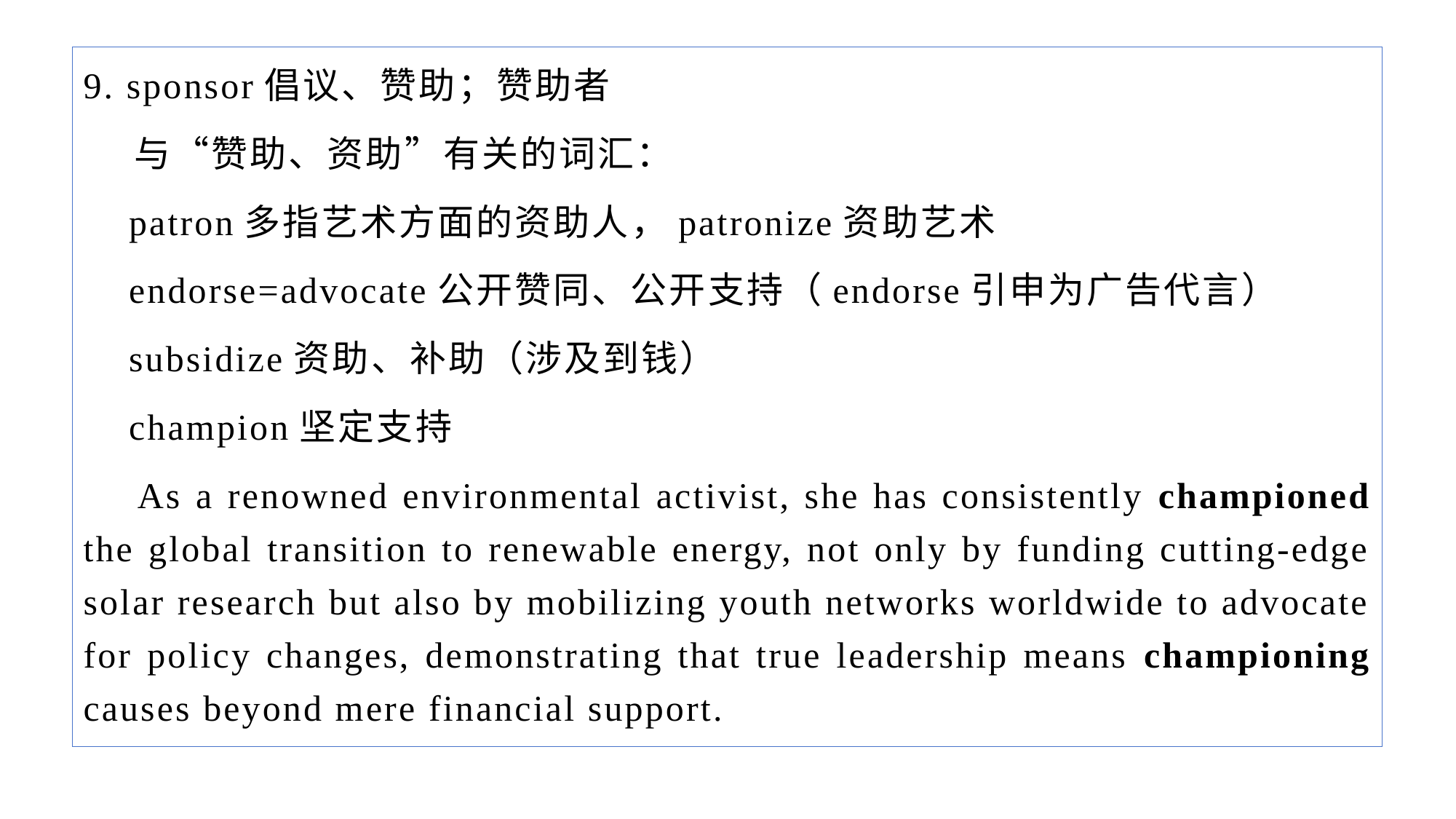

9. sponsor倡议、赞助；赞助者
    与“赞助、资助”有关的词汇：
    patron多指艺术方面的资助人，patronize资助艺术
    endorse=advocate公开赞同、公开支持（endorse引申为广告代言）
    subsidize资助、补助（涉及到钱）
    champion坚定支持
    As a renowned environmental activist, she has consistently championed the global transition to renewable energy, not only by funding cutting-edge solar research but also by mobilizing youth networks worldwide to advocate for policy changes, demonstrating that true leadership means championing causes beyond mere financial support.